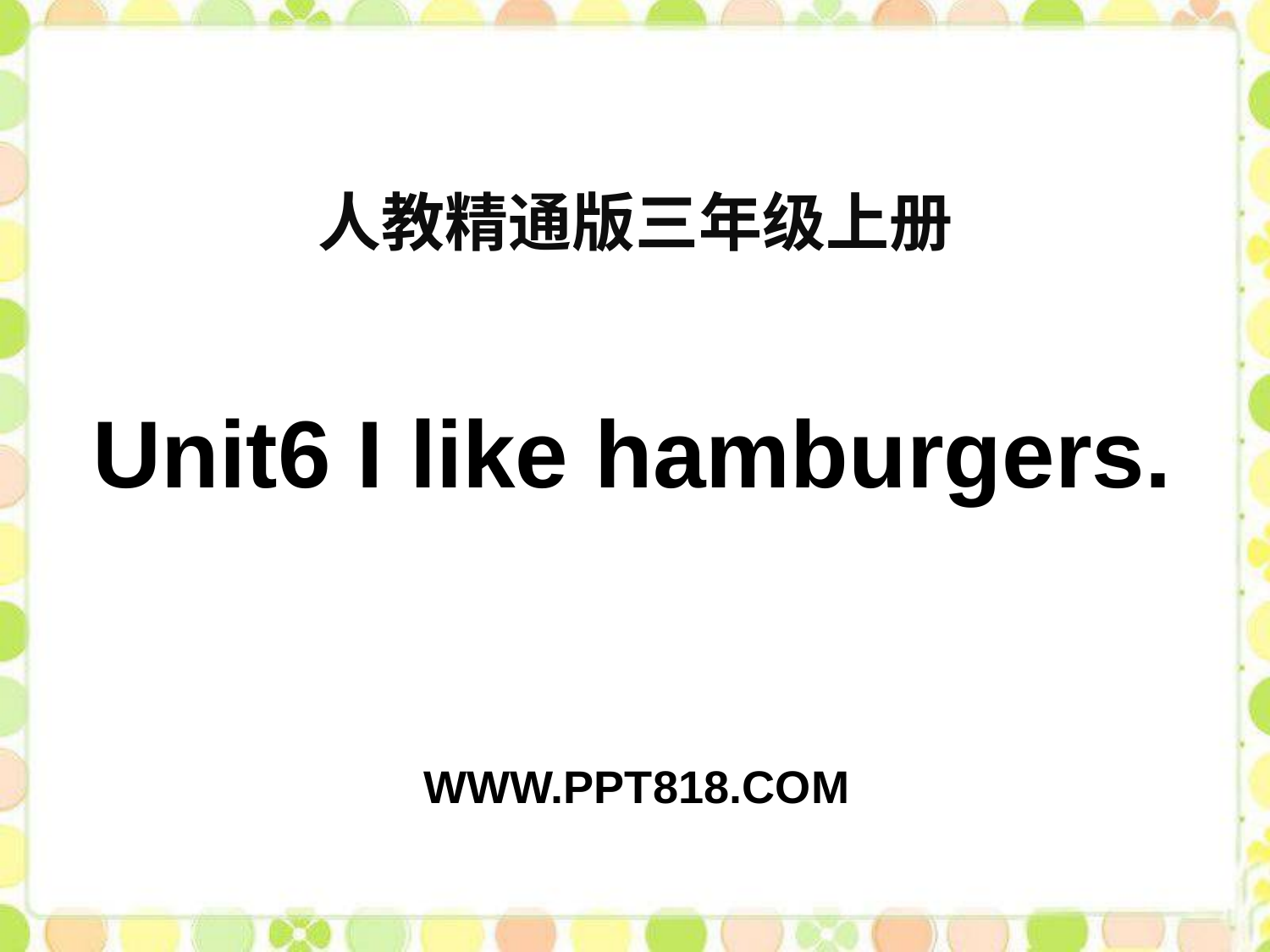

人教精通版三年级上册
# Unit6 I like hamburgers.
WWW.PPT818.COM